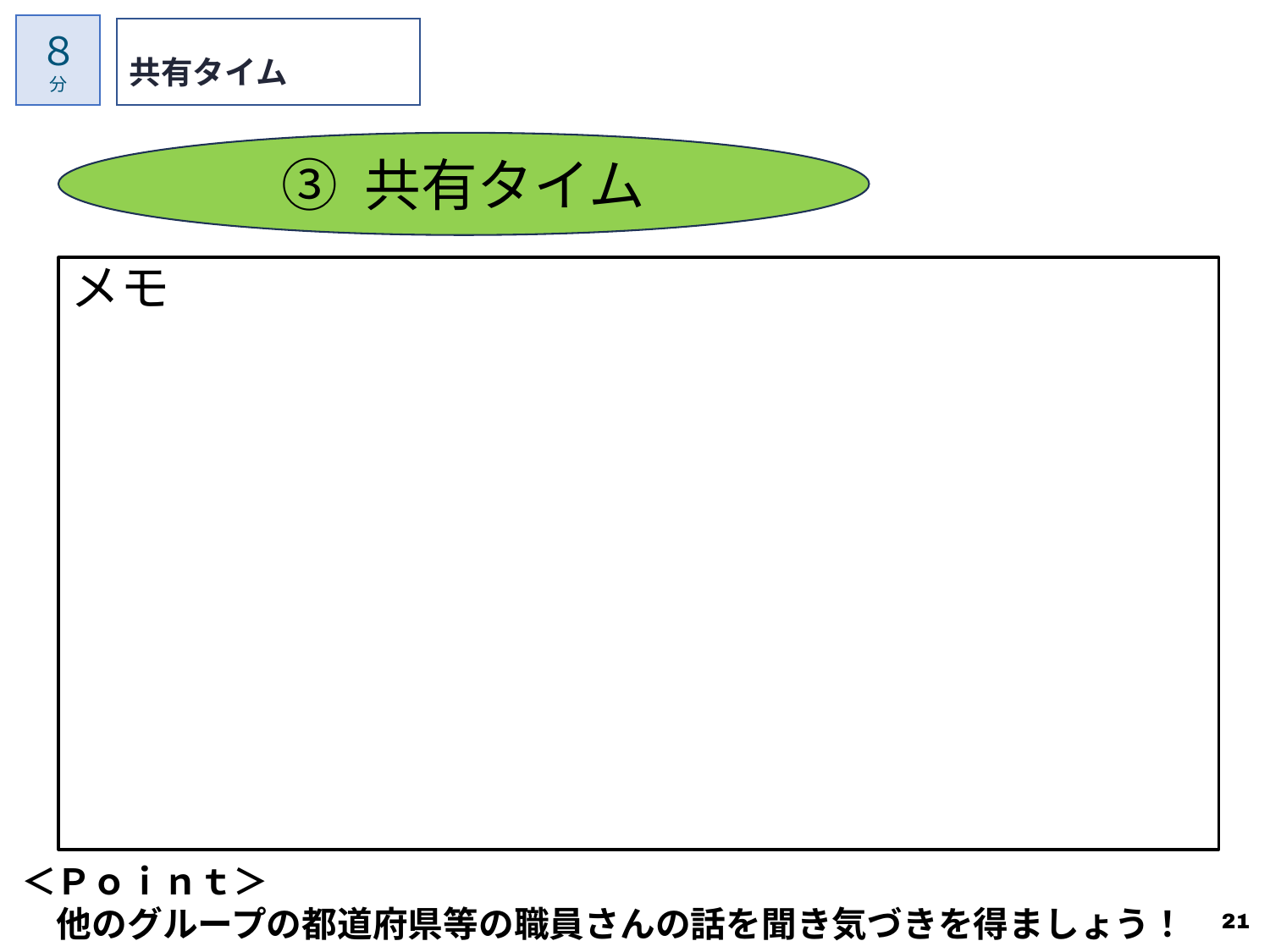

８
分
共有タイム
③ 共有タイム
メモ
＜Ｐｏｉｎｔ＞
　他のグループの都道府県等の職員さんの話を聞き気づきを得ましょう！
21